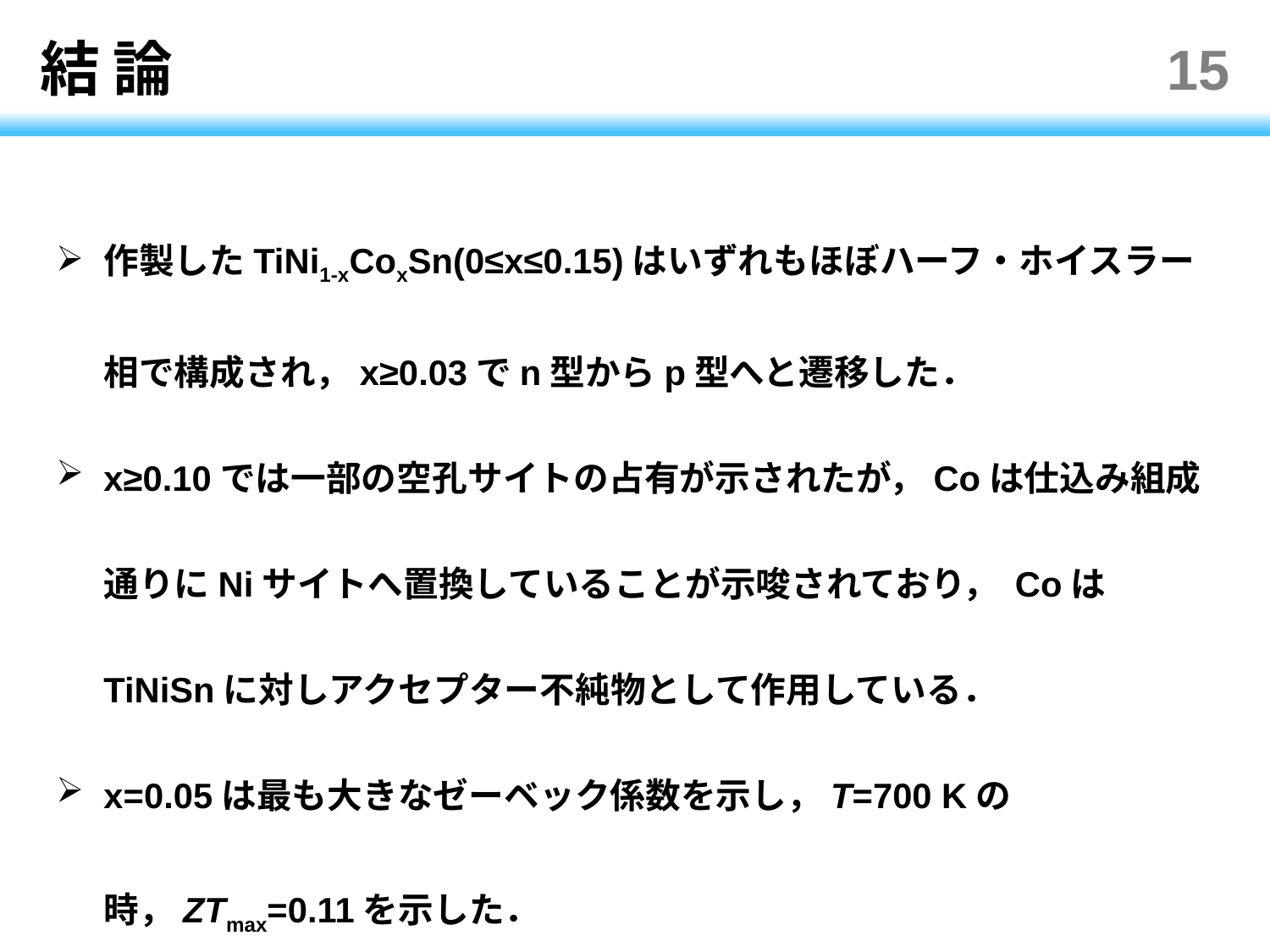

結 論
15
作製したTiNi1-xCoxSn(0≤x≤0.15)はいずれもほぼハーフ・ホイスラー相で構成され，x≥0.03でn型からp型へと遷移した．
x≥0.10では一部の空孔サイトの占有が示されたが，Coは仕込み組成通りにNiサイトへ置換していることが示唆されており， CoはTiNiSnに対しアクセプター不純物として作用している．
x=0.05は最も大きなゼーベック係数を示し，T=700 Kの時，ZTmax=0.11を示した．